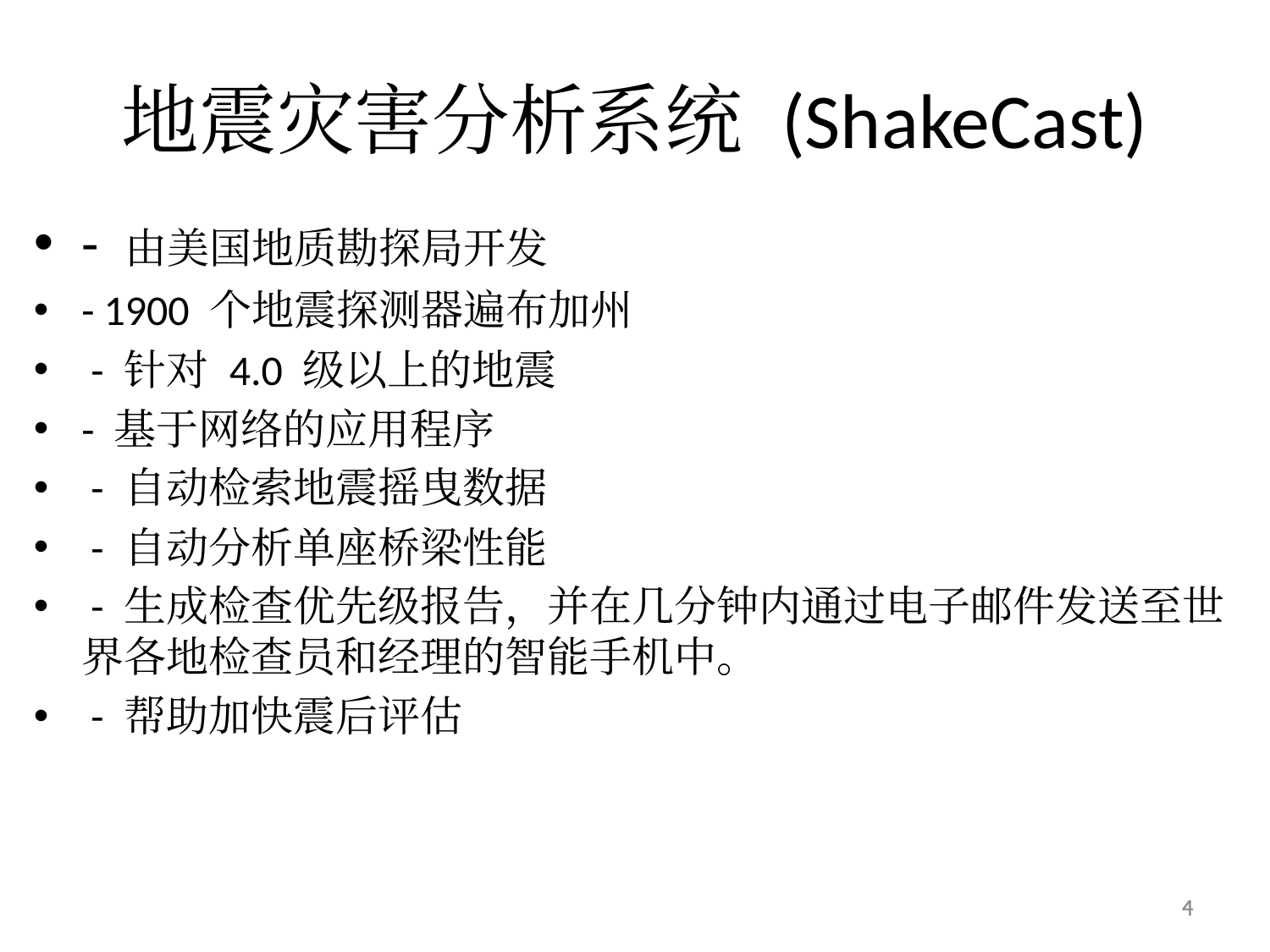

# 地震灾害分析系统 (ShakeCast)
- 由美国地质勘探局开发
- 1900 个地震探测器遍布加州
 - 针对 4.0 级以上的地震
- 基于网络的应用程序
 - 自动检索地震摇曳数据
 - 自动分析单座桥梁性能
 - 生成检查优先级报告，并在几分钟内通过电子邮件发送至世界各地检查员和经理的智能手机中。
 - 帮助加快震后评估
4